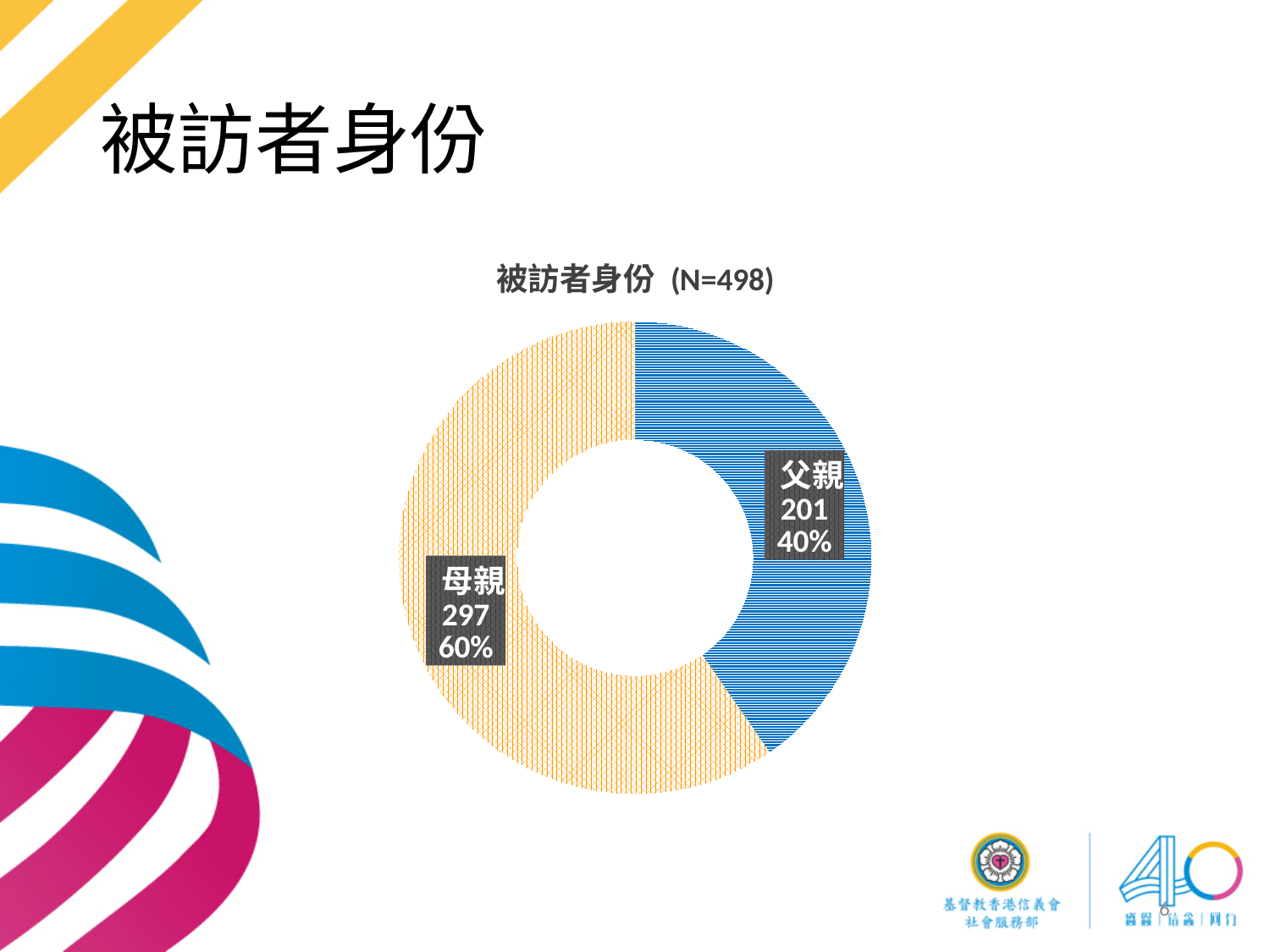

# 被訪者身份

### Chart: 被訪者身份 (N=498)

| Category |  |
|---|---|
|  父親 | 201.0 |
|  母親 | 297.0 |
6